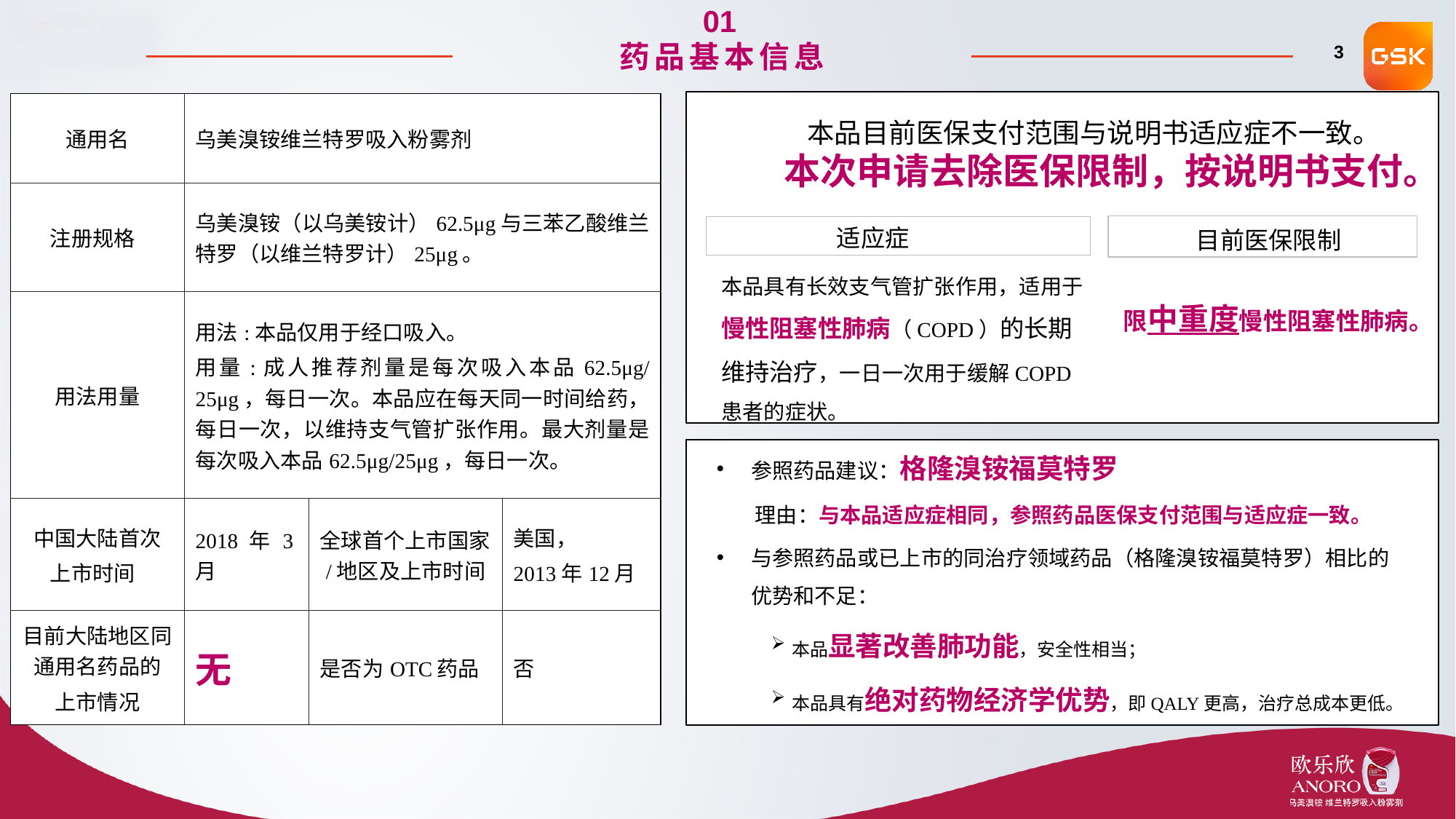

01
药品基本信息
3

| 通用名 | 乌美溴铵维兰特罗吸入粉雾剂 |  |  |
| --- | --- | --- | --- |
| 注册规格 | 乌美溴铵（以乌美铵计）62.5μg与三苯乙酸维兰特罗（以维兰特罗计）25μg。 |  |  |
| 用法用量 | 用法:本品仅用于经口吸入。 用量:成人推荐剂量是每次吸入本品62.5μg/25μg，每日一次。本品应在每天同一时间给药，每日一次，以维持支气管扩张作用。最大剂量是每次吸入本品62.5μg/25μg，每日一次。 |  |  |
| 中国大陆首次 上市时间 | 2018年3月 | 全球首个上市国家/地区及上市时间 | 美国， 2013年12月 |
| 目前大陆地区同通用名药品的 上市情况 | 无 | 是否为OTC药品 | 否 |
本品目前医保支付范围与说明书适应症不一致。
本次申请去除医保限制，按说明书支付。

适应症
目前医保限制
本品具有长效支气管扩张作用，适用于慢性阻塞性肺病（COPD）的长期维持治疗，一日一次用于缓解COPD患者的症状。
限中重度慢性阻塞性肺病。
参照药品建议：格隆溴铵福莫特罗
       理由：与本品适应症相同，参照药品医保支付范围与适应症一致。
与参照药品或已上市的同治疗领域药品（格隆溴铵福莫特罗）相比的优势和不足：
本品显著改善肺功能，安全性相当；
本品具有绝对药物经济学优势，即QALY更高，治疗总成本更低。